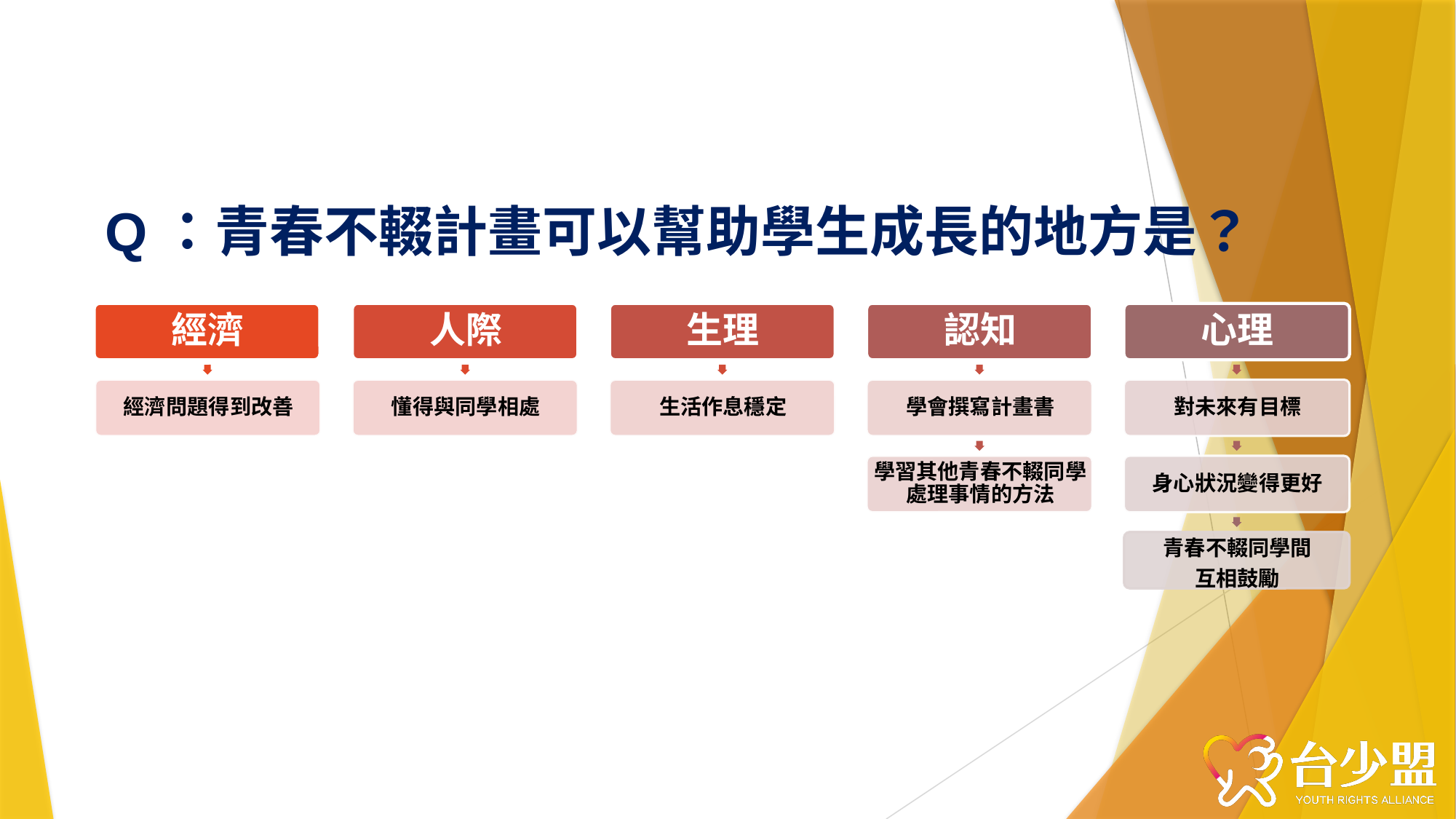

經濟
經濟問題得到改善
人際
懂得與同學相處
生理
生活作息穩定
認知
學會撰寫計畫書
學習其他青春不輟同學處理事情的方法
心理
對未來有目標
身心狀況變得更好
青春不輟同學間
互相鼓勵
# Q：青春不輟計畫可以幫助學生成長的地方是？